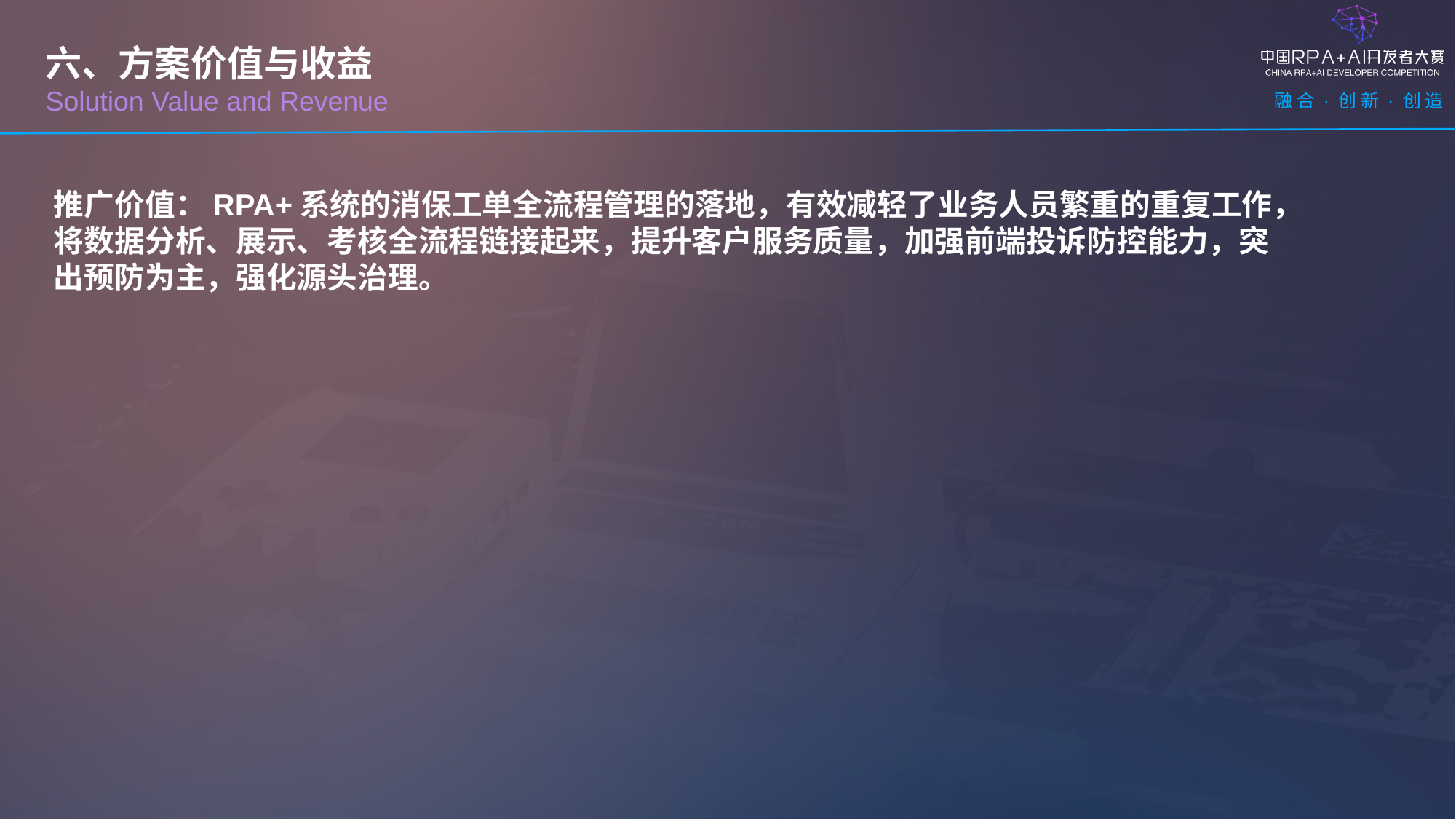

六、方案价值与收益
Solution Value and Revenue
推广价值：RPA+系统的消保工单全流程管理的落地，有效减轻了业务人员繁重的重复工作，将数据分析、展示、考核全流程链接起来，提升客户服务质量，加强前端投诉防控能力，突出预防为主，强化源头治理。